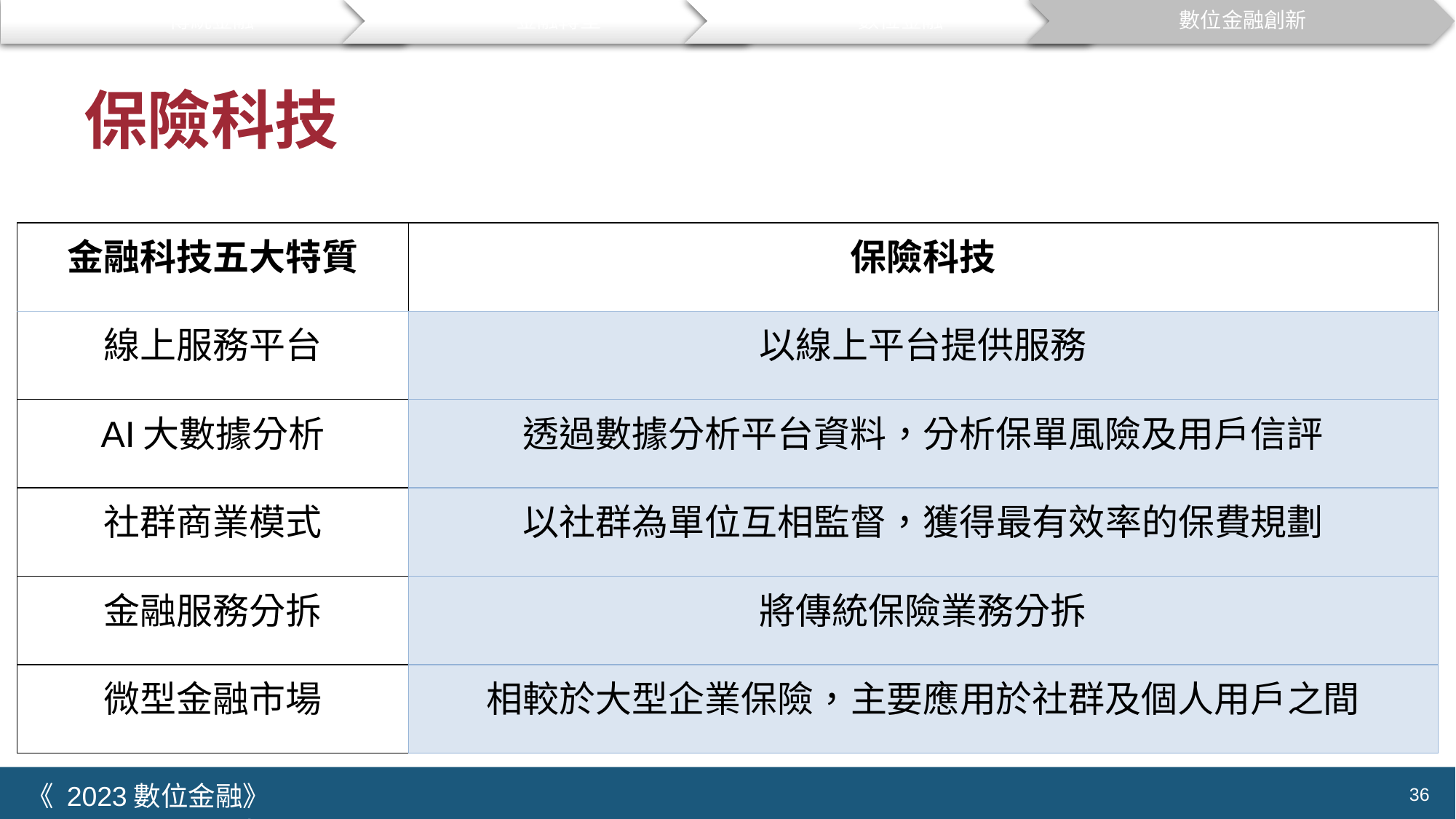

傳統金融

金融轉型

數位金融

數位金融創新
# 保險科技
| 金融科技五大特質 | 保險科技 |
| --- | --- |
| 線上服務平台 | 以線上平台提供服務 |
| AI大數據分析 | 透過數據分析平台資料，分析保單風險及用戶信評 |
| 社群商業模式 | 以社群為單位互相監督，獲得最有效率的保費規劃 |
| 金融服務分拆 | 將傳統保險業務分拆 |
| 微型金融市場 | 相較於大型企業保險，主要應用於社群及個人用戶之間 |

36
《 2023數位金融》                                                                                                                                             	NYCU.IIM.IEBI Lab